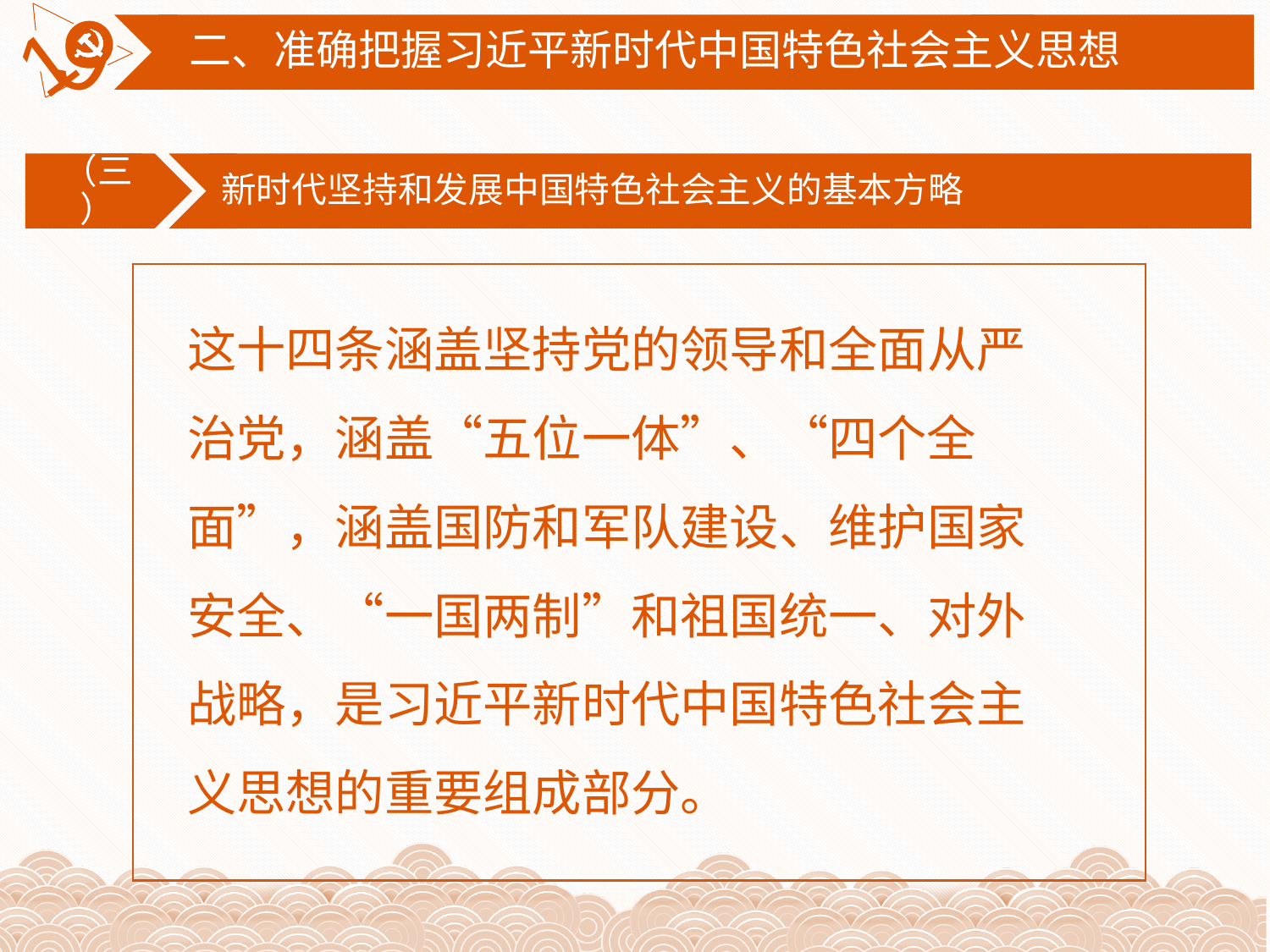

二、准确把握习近平新时代中国特色社会主义思想

（三）

新时代坚持和发展中国特色社会主义的基本方略

这十四条涵盖坚持党的领导和全面从严治党，涵盖“五位一体”、“四个全面”，涵盖国防和军队建设、维护国家安全、“一国两制”和祖国统一、对外战略，是习近平新时代中国特色社会主义思想的重要组成部分。